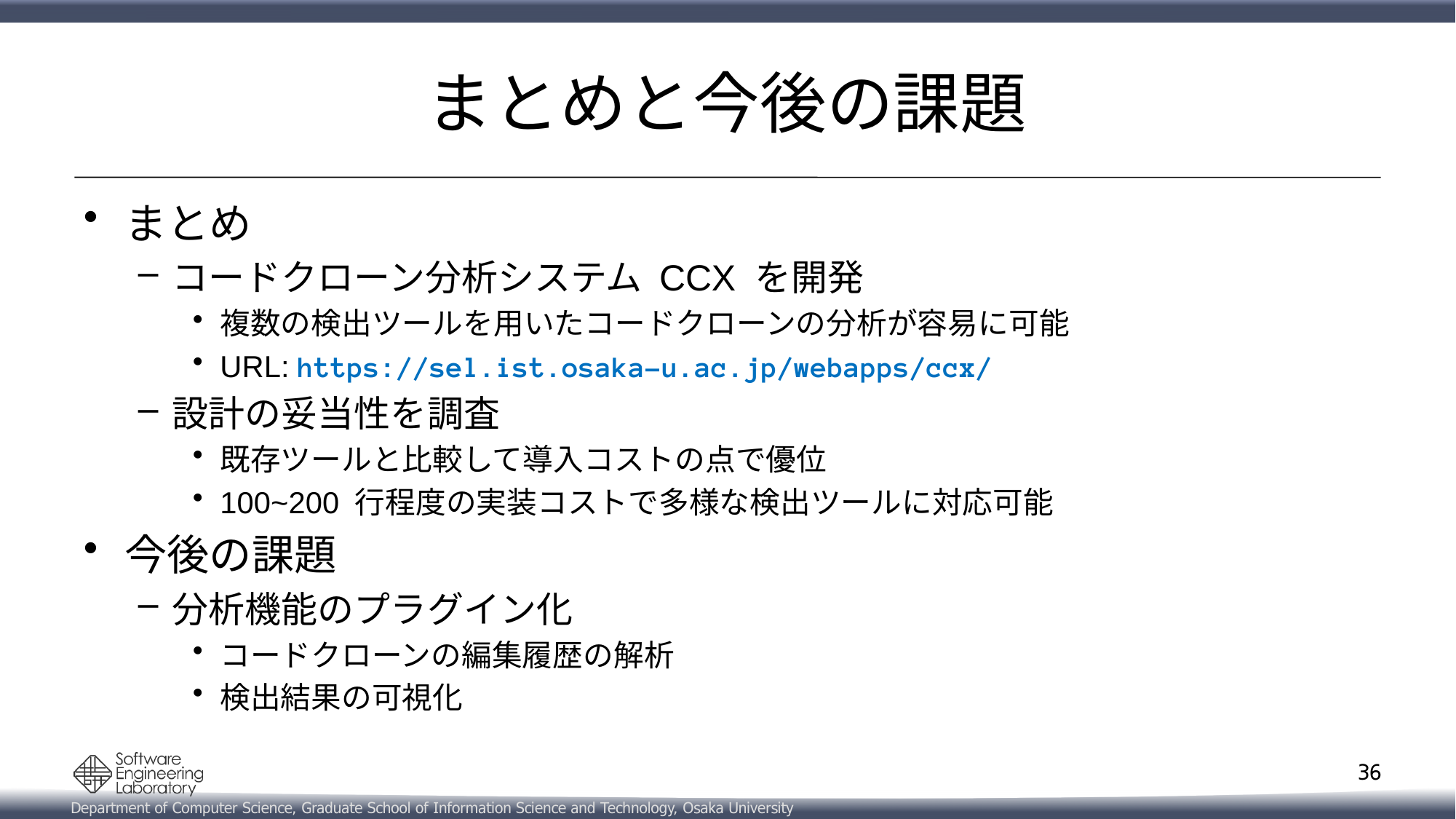

# まとめと今後の課題
まとめ
コードクローン分析システム CCX を開発
複数の検出ツールを用いたコードクローンの分析が容易に可能
URL: https://sel.ist.osaka-u.ac.jp/webapps/ccx/
設計の妥当性を調査
既存ツールと比較して導入コストの点で優位
100~200 行程度の実装コストで多様な検出ツールに対応可能
今後の課題
分析機能のプラグイン化
コードクローンの編集履歴の解析
検出結果の可視化
36